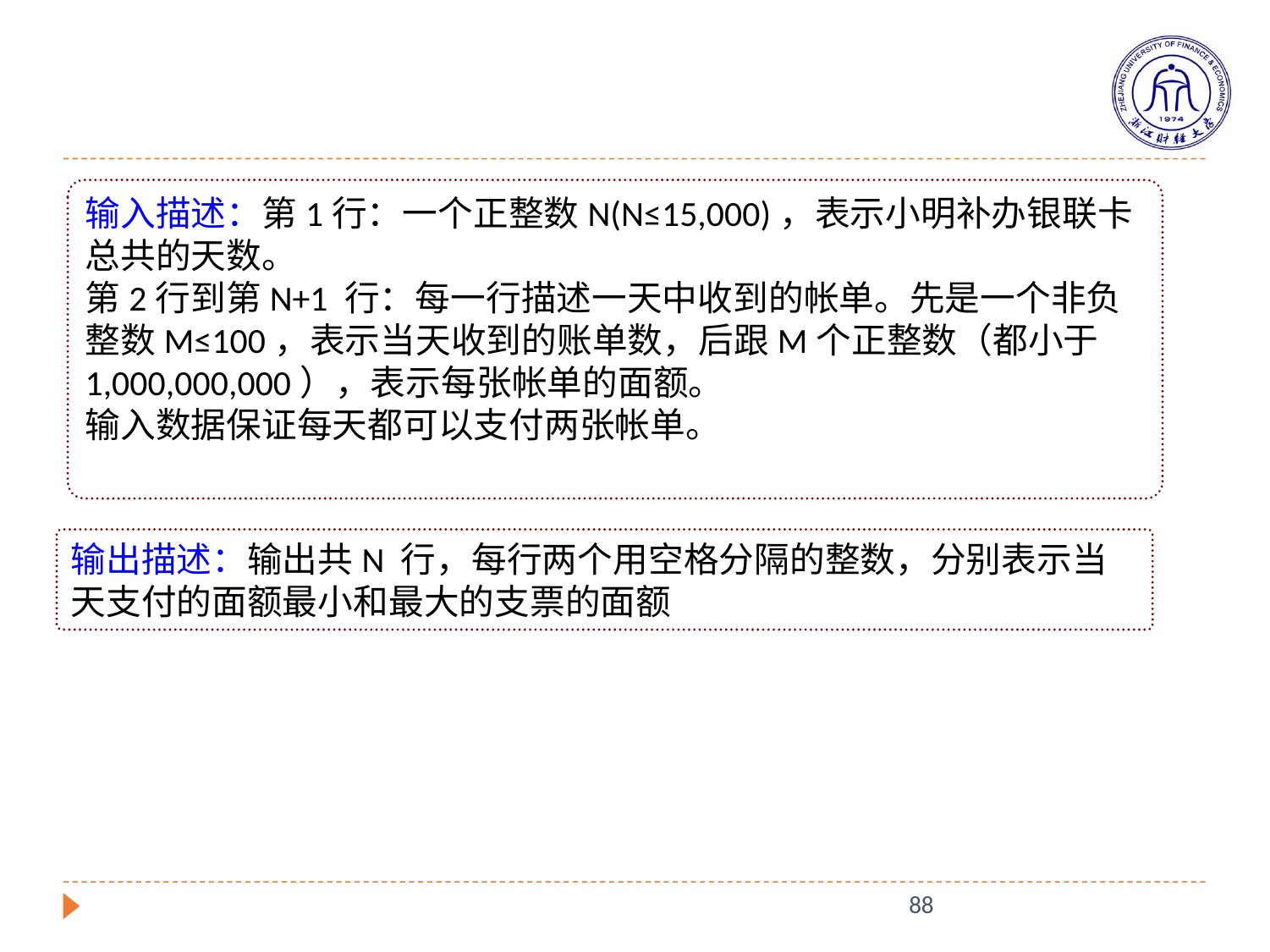

输入描述：第1行：一个正整数N(N≤15,000)，表示小明补办银联卡总共的天数。
第2行到第N+1 行：每一行描述一天中收到的帐单。先是一个非负整数M≤100，表示当天收到的账单数，后跟M个正整数（都小于1,000,000,000），表示每张帐单的面额。
输入数据保证每天都可以支付两张帐单。

输出描述：输出共N 行，每行两个用空格分隔的整数，分别表示当天支付的面额最小和最大的支票的面额
88